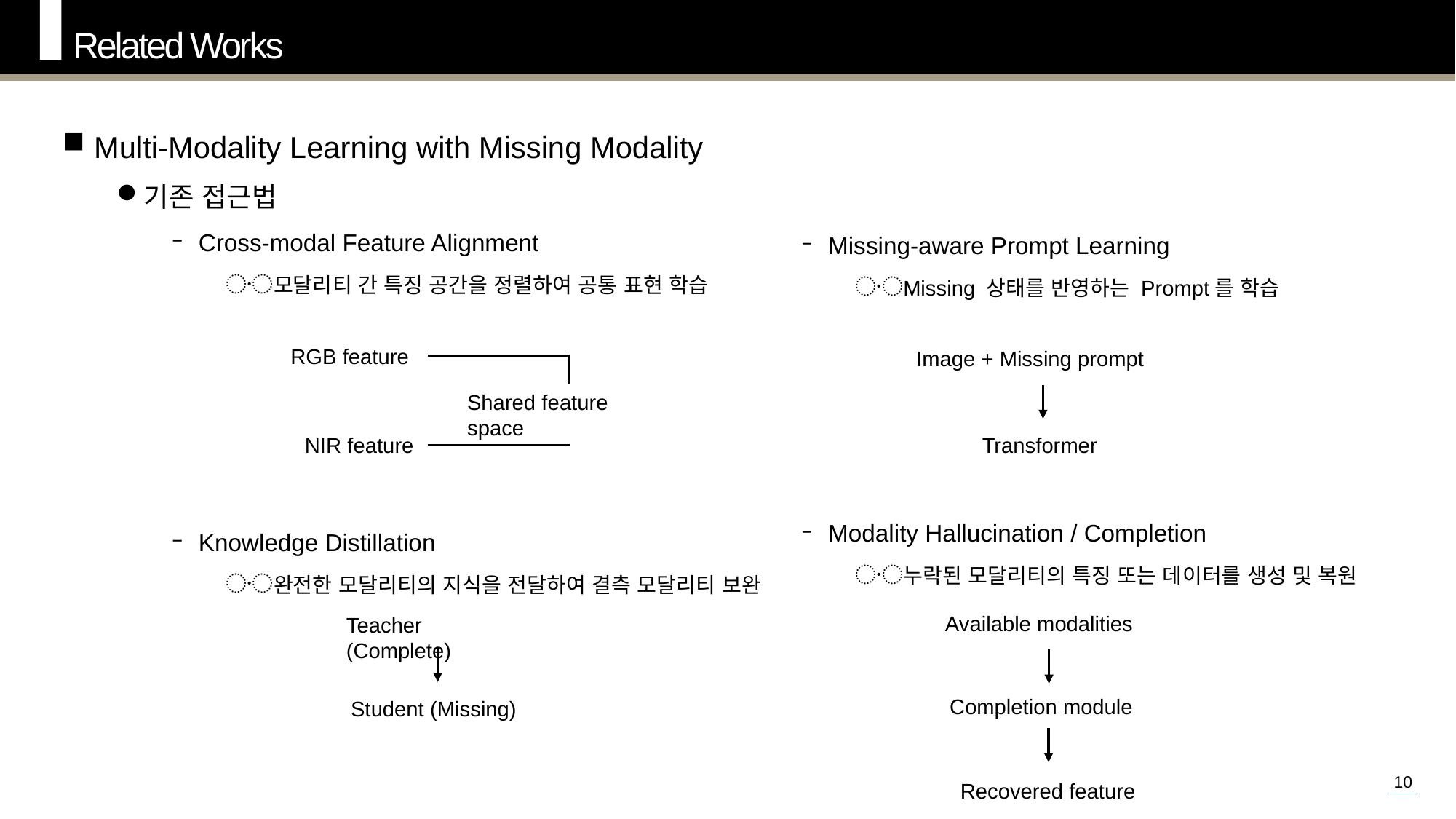

Related Works
Multi-Modality Learning with Missing Modality
기존 접근법
Cross-modal Feature Alignment
모달리티 간 특징 공간을 정렬하여 공통 표현 학습

Knowledge Distillation
완전한 모달리티의 지식을 전달하여 결측 모달리티 보완
Missing-aware Prompt Learning
Missing 상태를 반영하는 Prompt를 학습

Modality Hallucination / Completion
누락된 모달리티의 특징 또는 데이터를 생성 및 복원
RGB feature
Shared feature space
NIR feature
Image + Missing prompt
Transformer
Available modalities
Completion module
Recovered feature
Teacher (Complete)
Student (Missing)